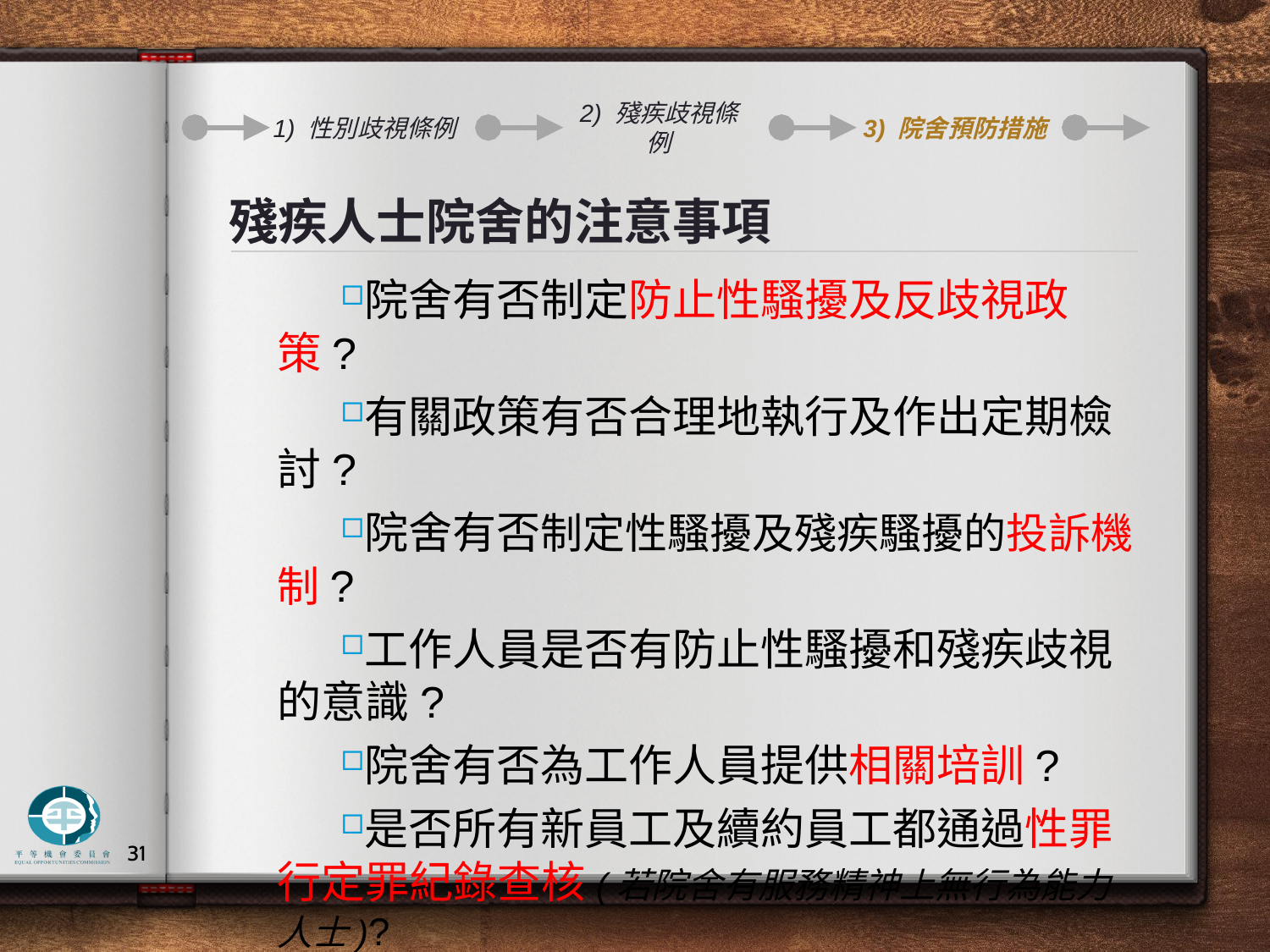

1) 性別歧視條例
2) 殘疾歧視條例
3) 院舍預防措施
# 殘疾人士院舍的注意事項
院舍有否制定防止性騷擾及反歧視政策?
有關政策有否合理地執行及作出定期檢討?
院舍有否制定性騷擾及殘疾騷擾的投訴機制?
工作人員是否有防止性騷擾和殘疾歧視的意識?
院舍有否為工作人員提供相關培訓?
是否所有新員工及續約員工都通過性罪行定罪紀錄查核(若院舍有服務精神上無行為能力人士)?